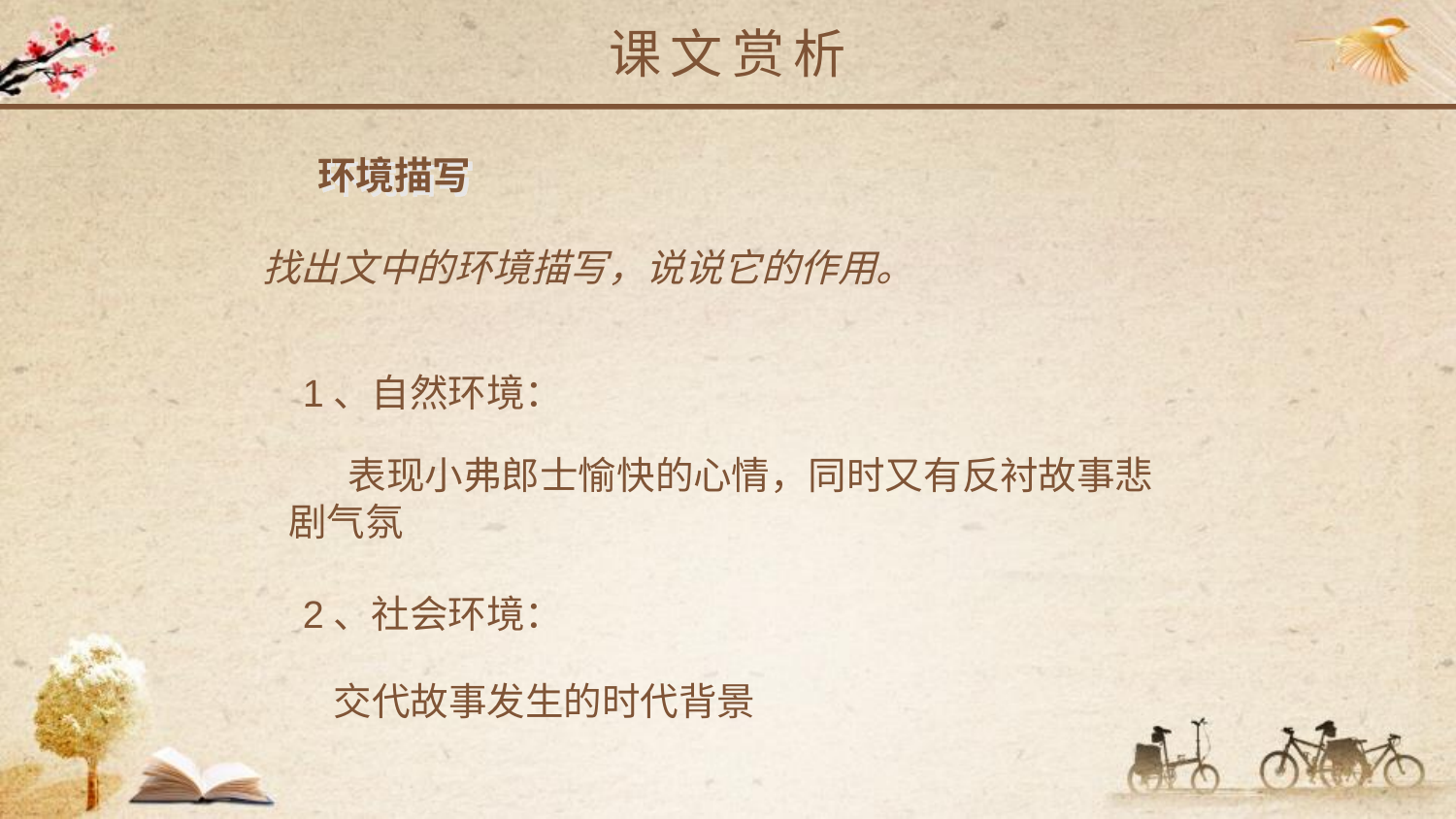

课文赏析

     环境描写
    找出文中的环境描写，说说它的作用。
1、自然环境：
      表现小弗郎士愉快的心情，同时又有反衬故事悲剧气氛
2、社会环境：
交代故事发生的时代背景